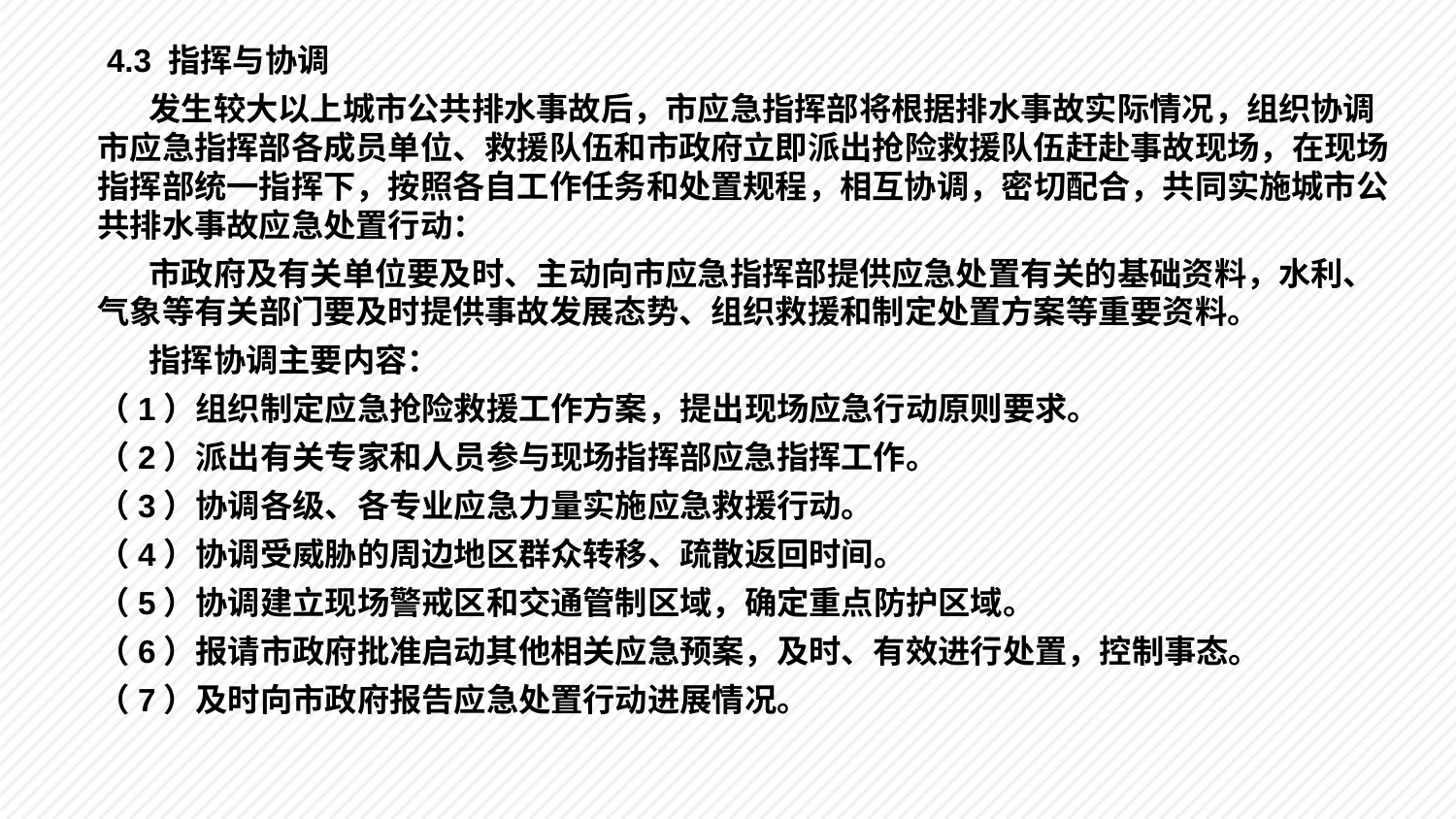

4.3 指挥与协调
      发生较大以上城市公共排水事故后，市应急指挥部将根据排水事故实际情况，组织协调市应急指挥部各成员单位、救援队伍和市政府立即派出抢险救援队伍赶赴事故现场，在现场指挥部统一指挥下，按照各自工作任务和处置规程，相互协调，密切配合，共同实施城市公共排水事故应急处置行动：
      市政府及有关单位要及时、主动向市应急指挥部提供应急处置有关的基础资料，水利、气象等有关部门要及时提供事故发展态势、组织救援和制定处置方案等重要资料。
      指挥协调主要内容：
（1）组织制定应急抢险救援工作方案，提出现场应急行动原则要求。
（2）派出有关专家和人员参与现场指挥部应急指挥工作。
（3）协调各级、各专业应急力量实施应急救援行动。
（4）协调受威胁的周边地区群众转移、疏散返回时间。
（5）协调建立现场警戒区和交通管制区域，确定重点防护区域。
（6）报请市政府批准启动其他相关应急预案，及时、有效进行处置，控制事态。
（7）及时向市政府报告应急处置行动进展情况。